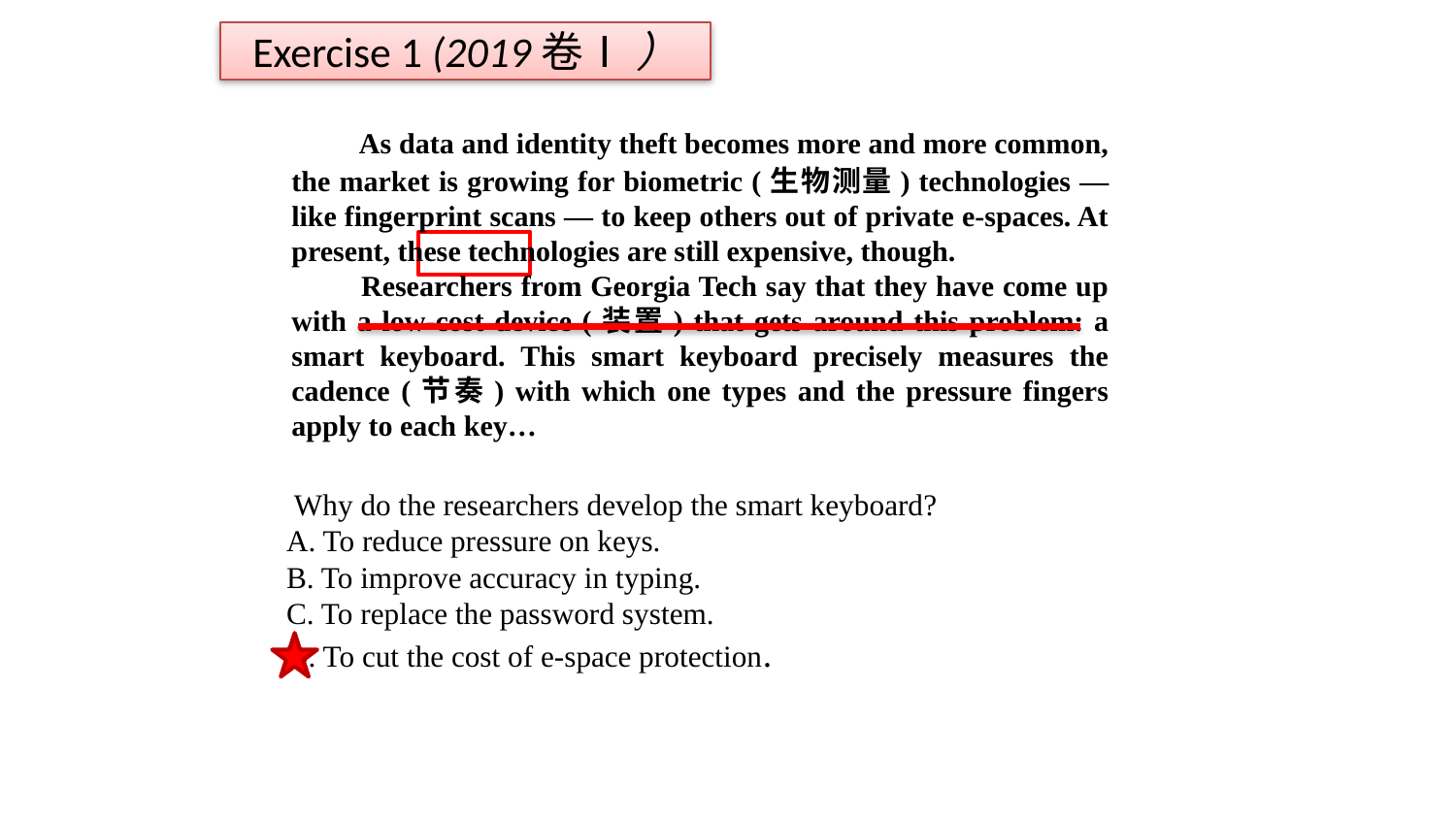

# Exercise 1 (2019卷Ⅰ ）
         As data and identity theft becomes more and more common, the market is growing for biometric (生物测量) technologies — like fingerprint scans — to keep others out of private e-spaces. At present, these technologies are still expensive, though.
	        Researchers from Georgia Tech say that they have come up with a low-cost device (装置) that gets around this problem: a smart keyboard. This smart keyboard precisely measures the cadence (节奏) with which one types and the pressure fingers apply to each key…

 Why do the researchers develop the smart keyboard?
A. To reduce pressure on keys.
B. To improve accuracy in typing.
C. To replace the password system.
D. To cut the cost of e-space protection.